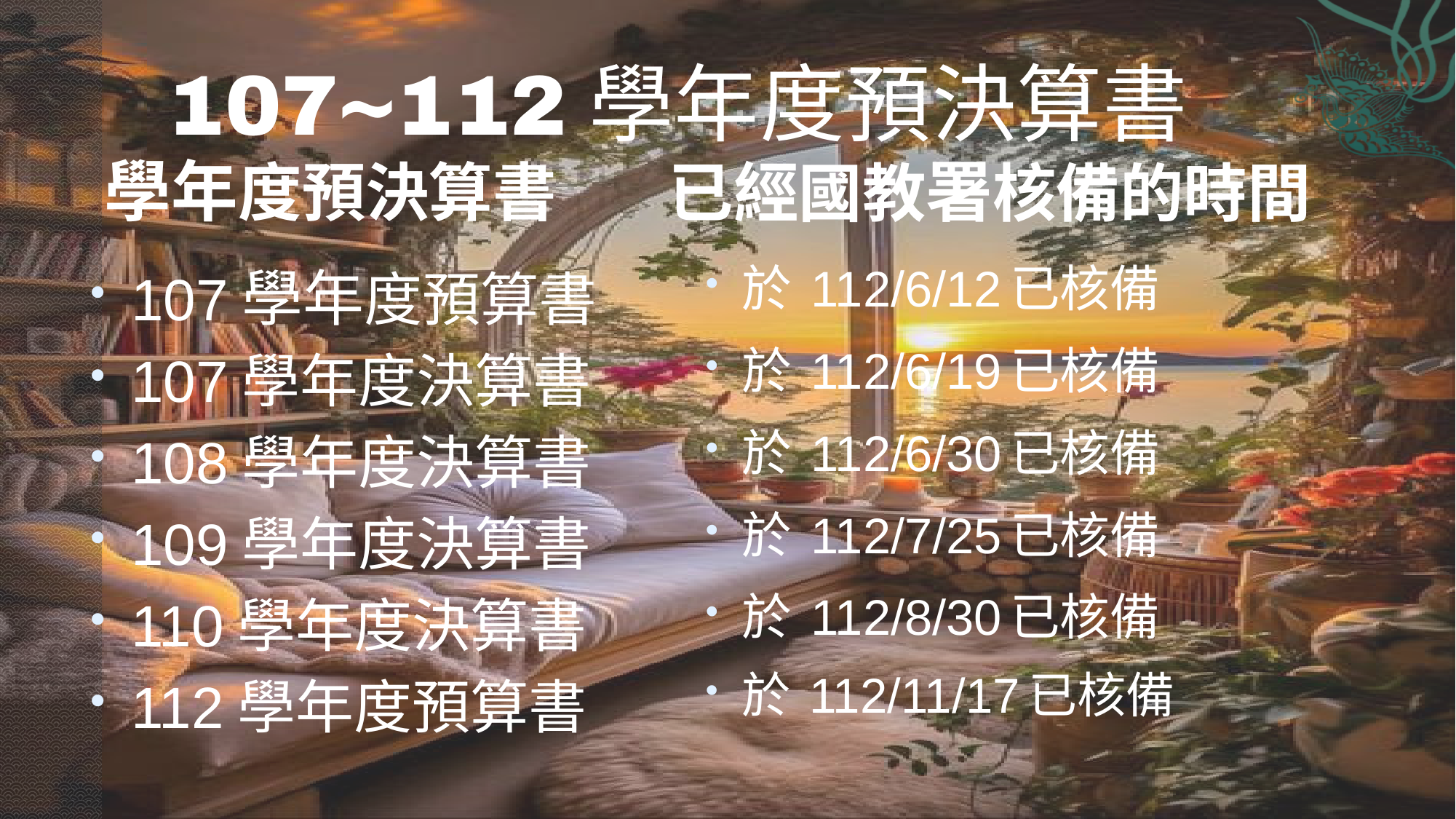

# 107~112學年度預決算書
已經國教署核備的時間
學年度預決算書
於 112/6/12已核備

於 112/6/19已核備

於 112/6/30已核備

於 112/7/25已核備

於 112/8/30已核備

於 112/11/17已核備

107學年度預算書
107學年度決算書
108學年度決算書
109學年度決算書
110學年度決算書
112學年度預算書